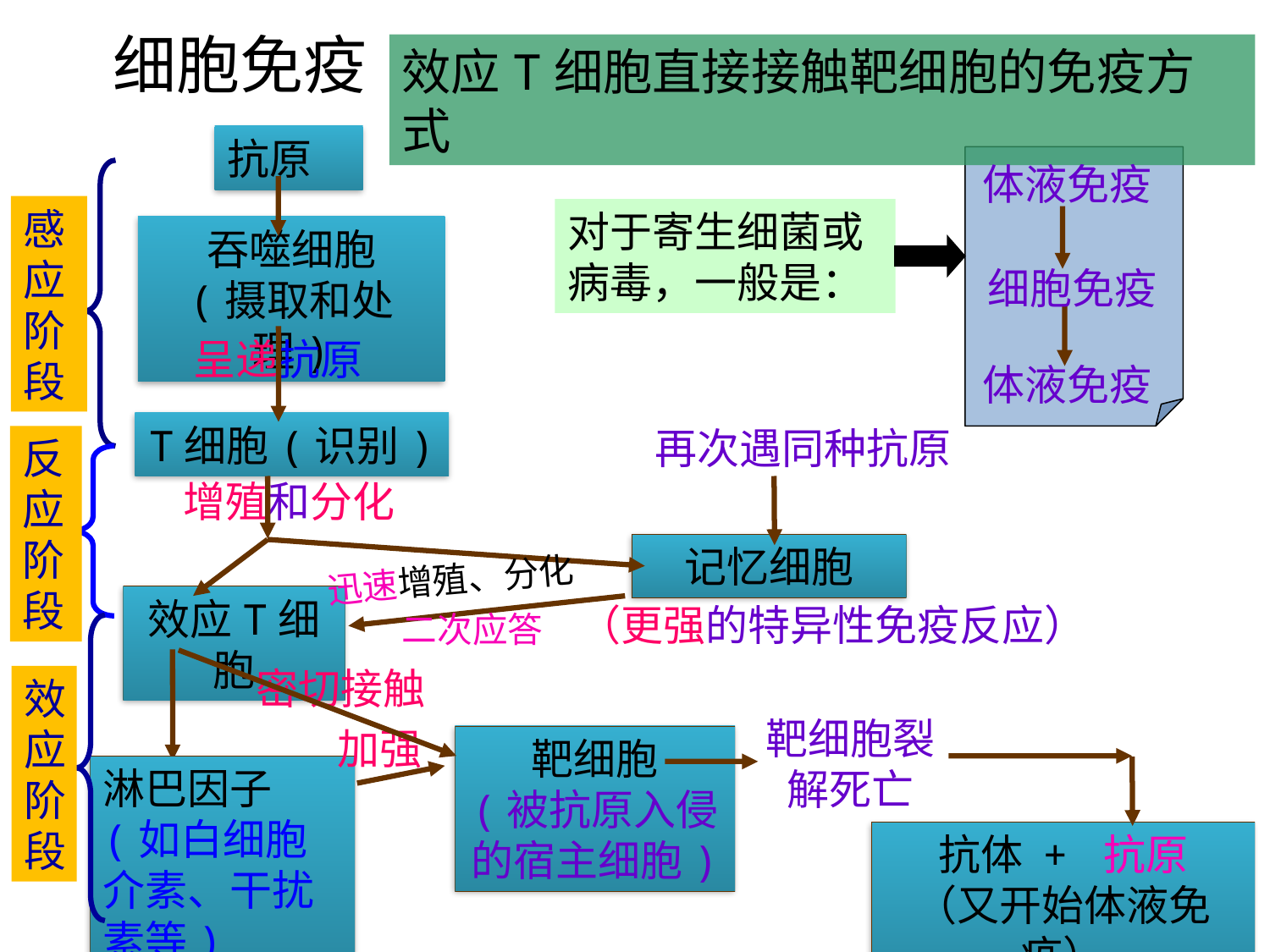

# 细胞免疫
效应T细胞直接接触靶细胞的免疫方式
抗原

体液免疫

 细胞免疫
体液免疫

感应
阶段
对于寄生细菌或病毒，一般是：
吞噬细胞
(摄取和处理)

呈递抗原

T细胞(识别)
再次遇同种抗原
反应
阶段

增殖和分化

记忆细胞

迅速增殖、分化
效应T细胞
（更强的特异性免疫反应）

二次应答

密切接触
效应
阶段

靶细胞裂解死亡
加强
靶细胞
(被抗原入侵的宿主细胞)
淋巴因子(如白细胞介素、干扰素等)

抗体 + 抗原
（又开始体液免疫）